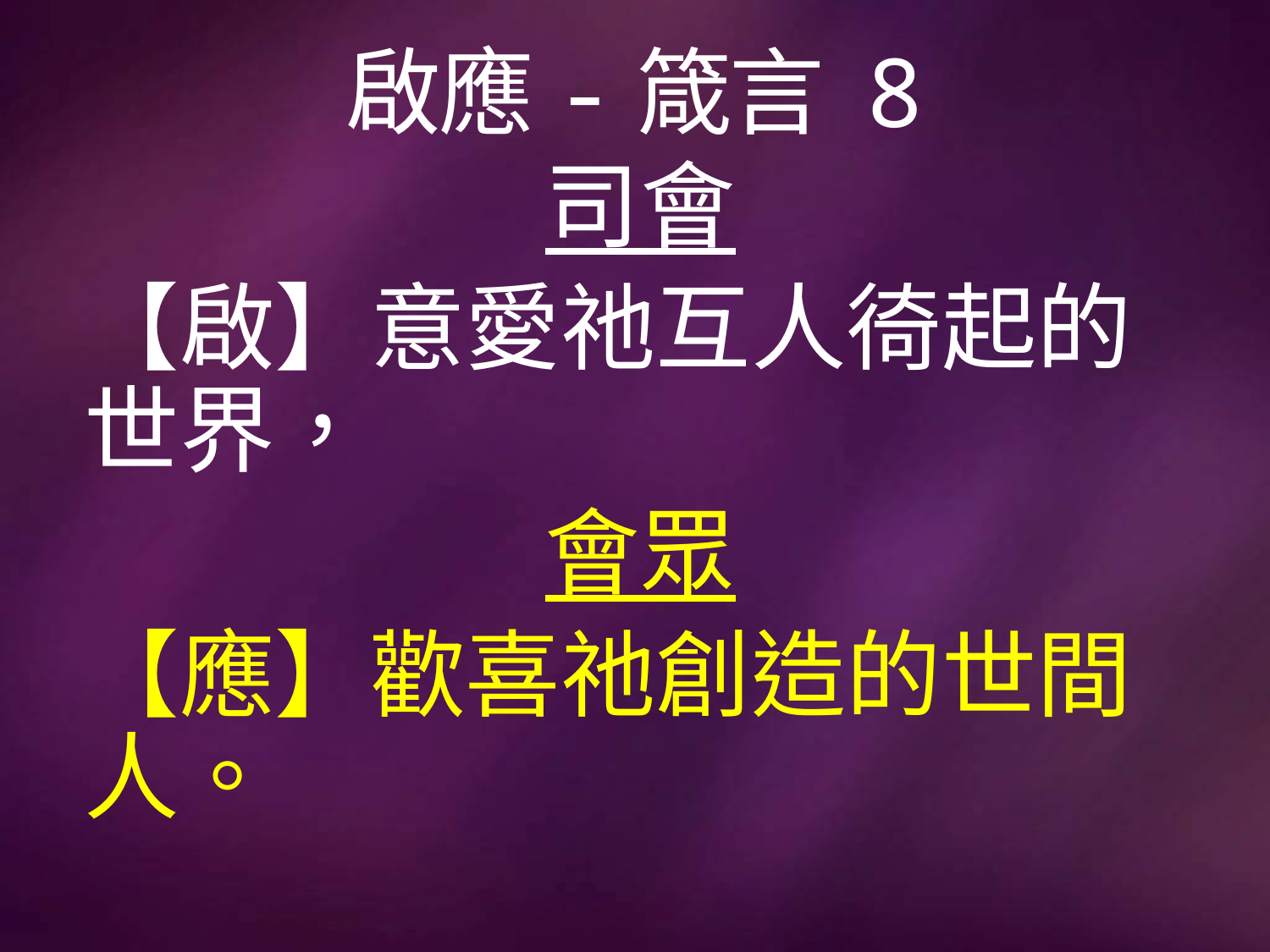

# 啟應-箴言 8
司會
【啟】意愛祂互人徛起的世界，
會眾
【應】歡喜祂創造的世間人。